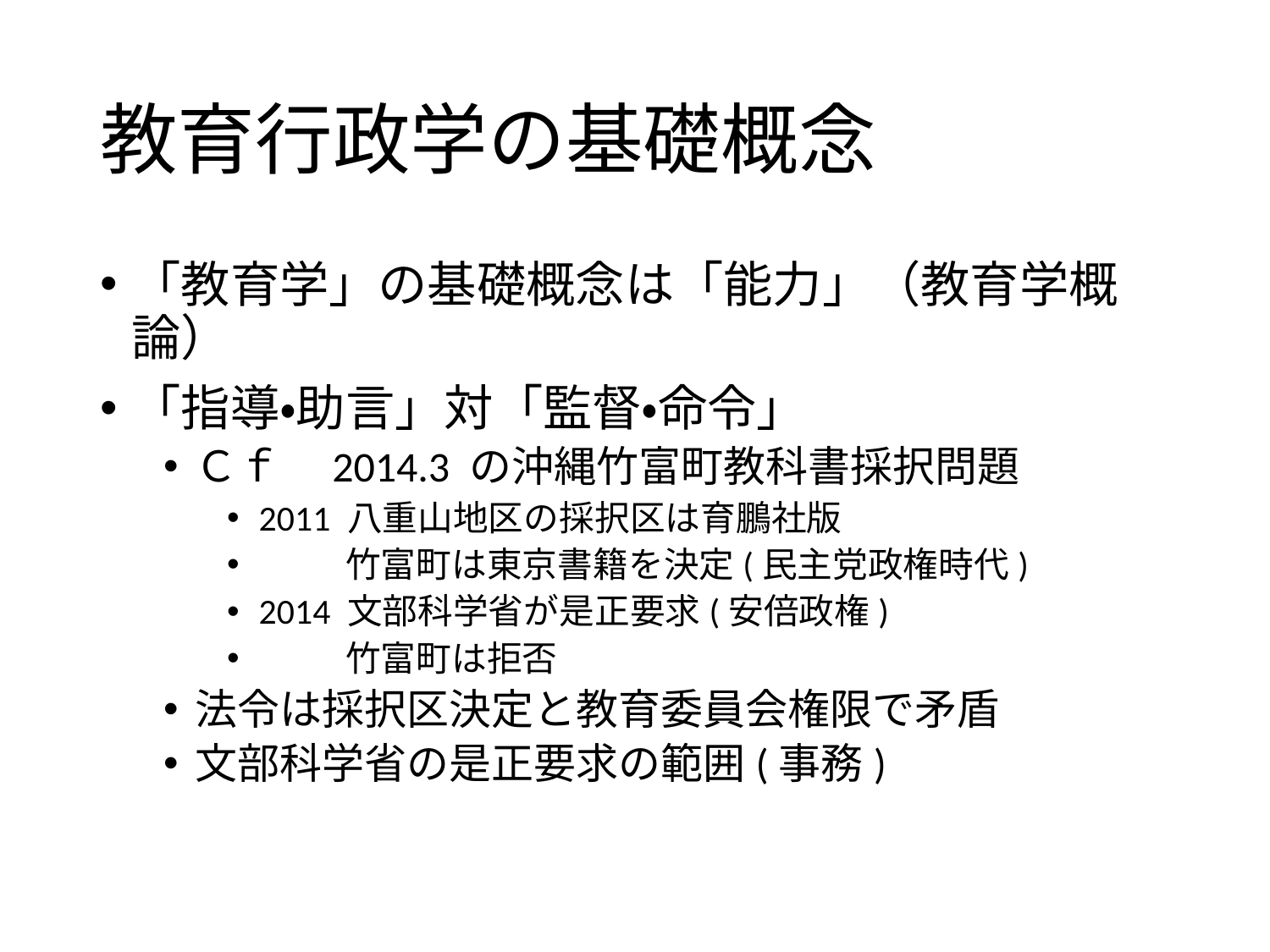

# 教育行政学の基礎概念
「教育学」の基礎概念は「能力」（教育学概論）
「指導・助言」対「監督・命令」
Ｃｆ　2014.3 の沖縄竹富町教科書採択問題
2011 八重山地区の採択区は育鵬社版
          竹富町は東京書籍を決定(民主党政権時代)
2014 文部科学省が是正要求(安倍政権)
          竹富町は拒否
法令は採択区決定と教育委員会権限で矛盾
文部科学省の是正要求の範囲(事務)